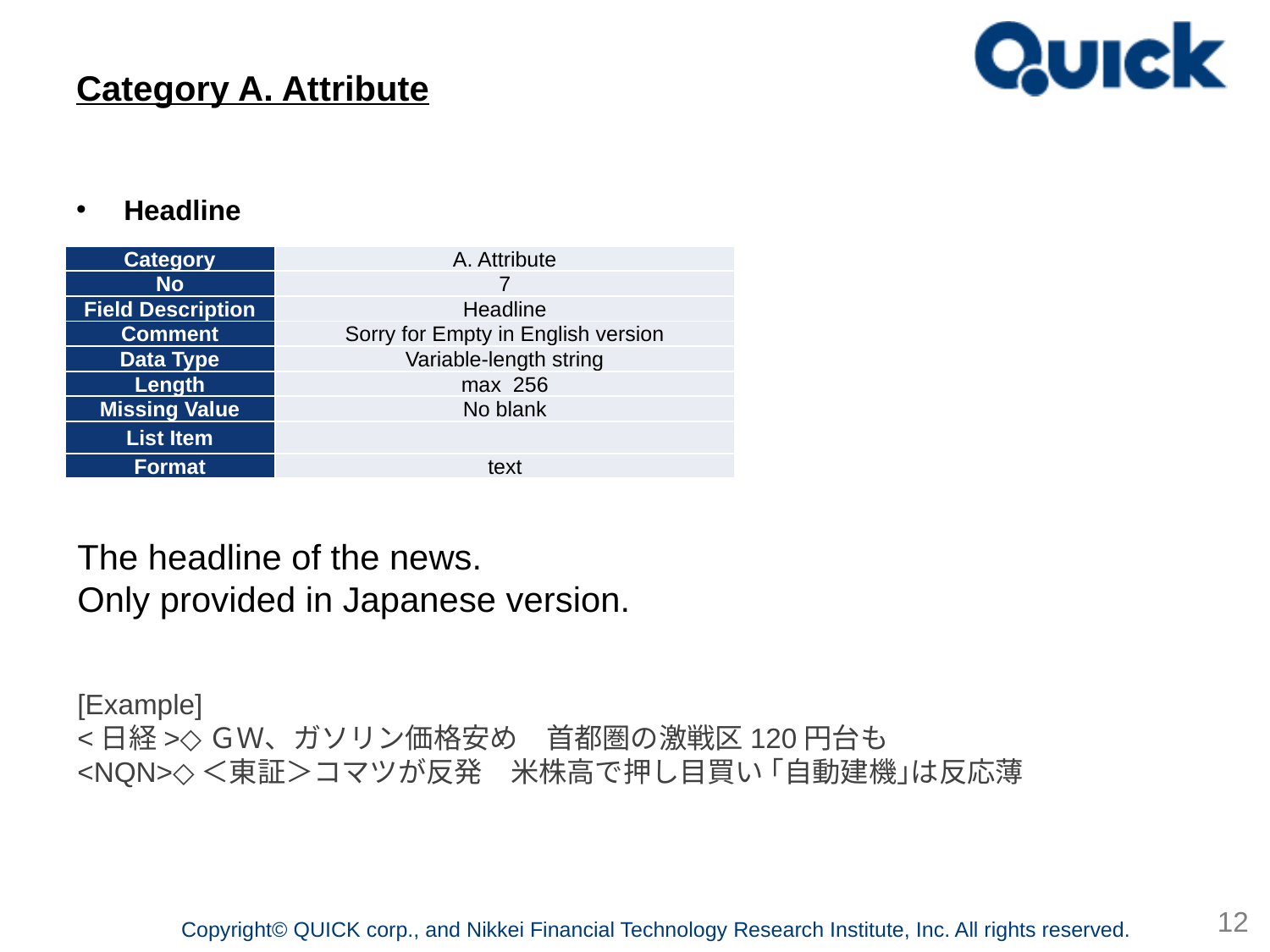

# Category A. Attribute
Headline
| Category | A. Attribute |
| --- | --- |
| No | 7 |
| Field Description | Headline |
| Comment | Sorry for Empty in English version |
| Data Type | Variable-length string |
| Length | max 256 |
| Missing Value | No blank |
| List Item |  |
| Format | text |
The headline of the news.
Only provided in Japanese version.

[Example]
<日経>◇ＧＷ、ガソリン価格安め　首都圏の激戦区120円台も
<NQN>◇＜東証＞コマツが反発　米株高で押し目買い ｢自動建機｣は反応薄
12